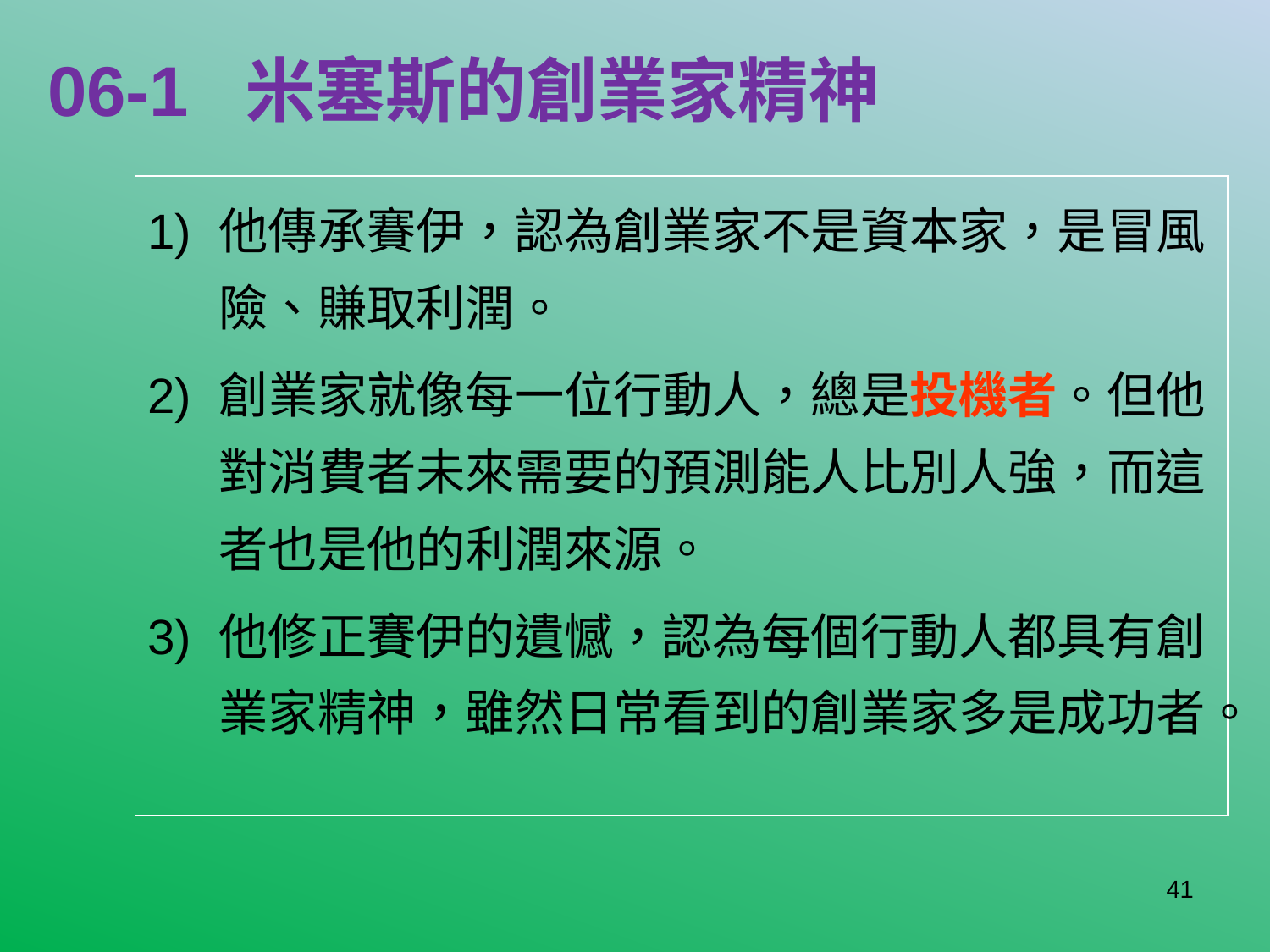

# 06-1  米塞斯的創業家精神
他傳承賽伊，認為創業家不是資本家，是冒風險、賺取利潤。
創業家就像每一位行動人，總是投機者。但他對消費者未來需要的預測能人比別人強，而這者也是他的利潤來源。
他修正賽伊的遺憾，認為每個行動人都具有創業家精神，雖然日常看到的創業家多是成功者。
41